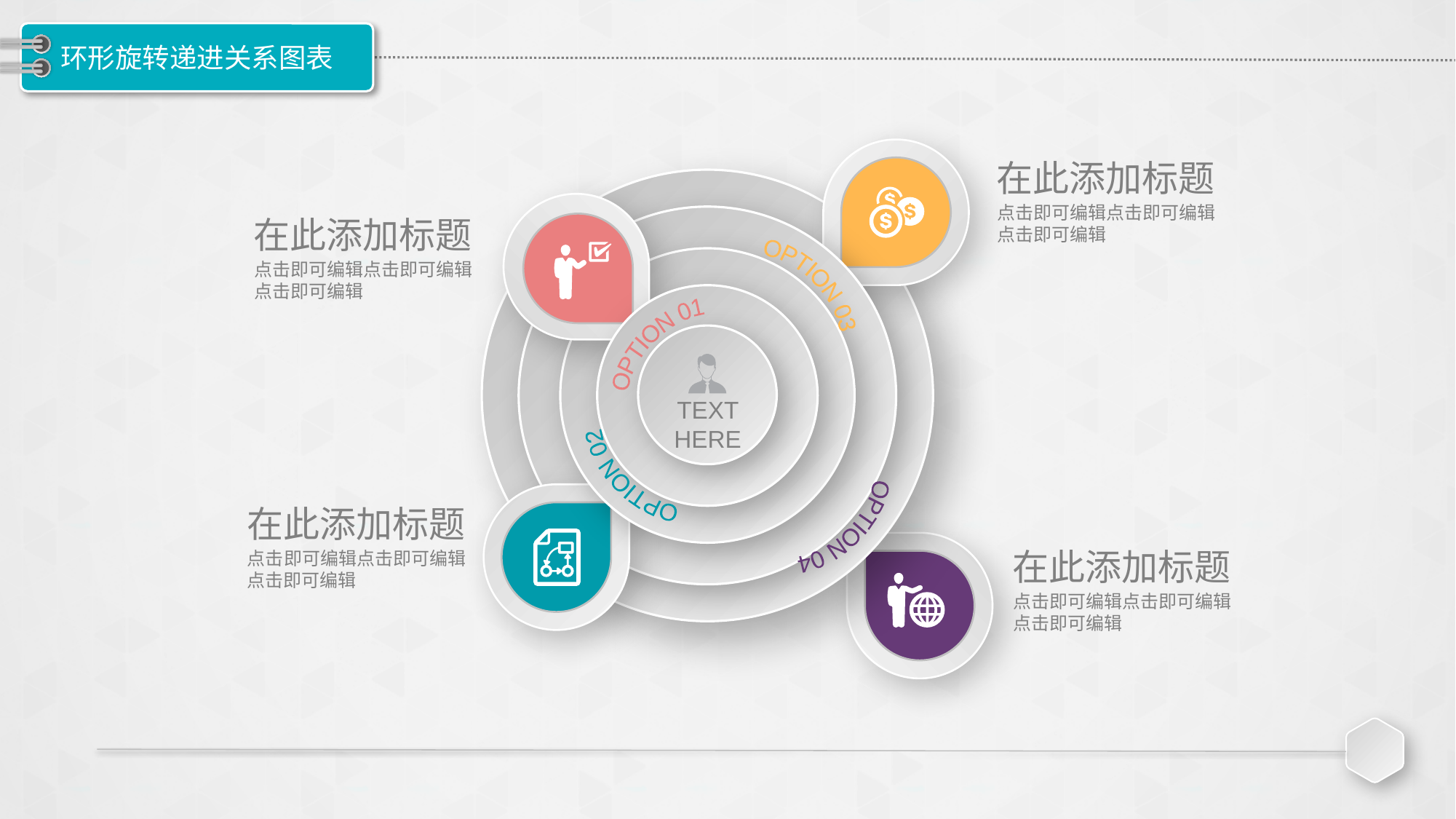

# 环形旋转递进关系图表

在此添加标题
点击即可编辑点击即可编辑点击即可编辑

在此添加标题
点击即可编辑点击即可编辑点击即可编辑

OPTION 03

OPTION 01

TEXT HERE
OPTION 02
OPTION 04

在此添加标题
点击即可编辑点击即可编辑点击即可编辑

在此添加标题
点击即可编辑点击即可编辑点击即可编辑

18